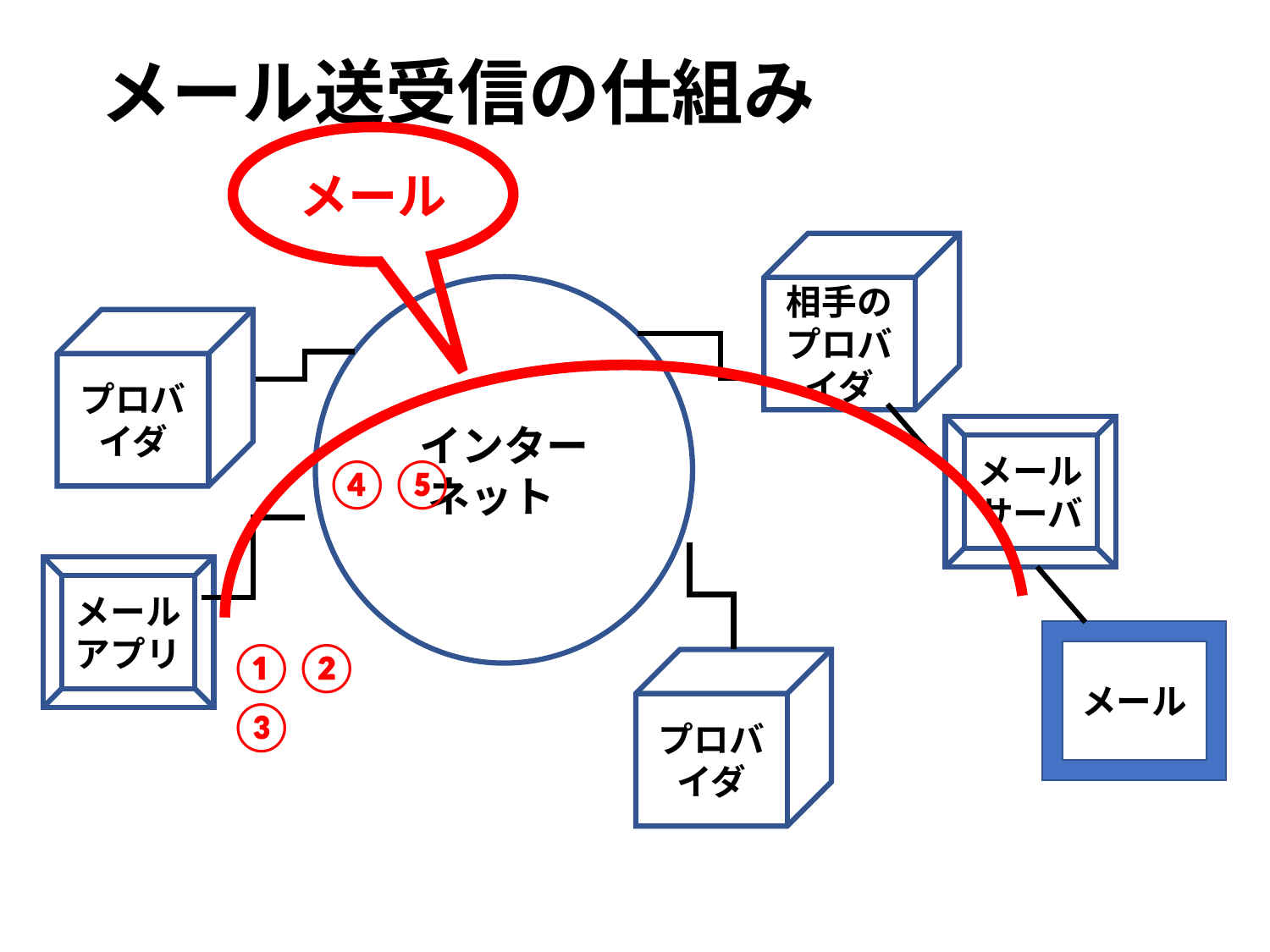

# メール送受信の仕組み
メール
相手のプロバイダ
インターネットa
プロバイダ

メールサーバ
④⑤
メールアプリ
メール
①②③
プロバイダ